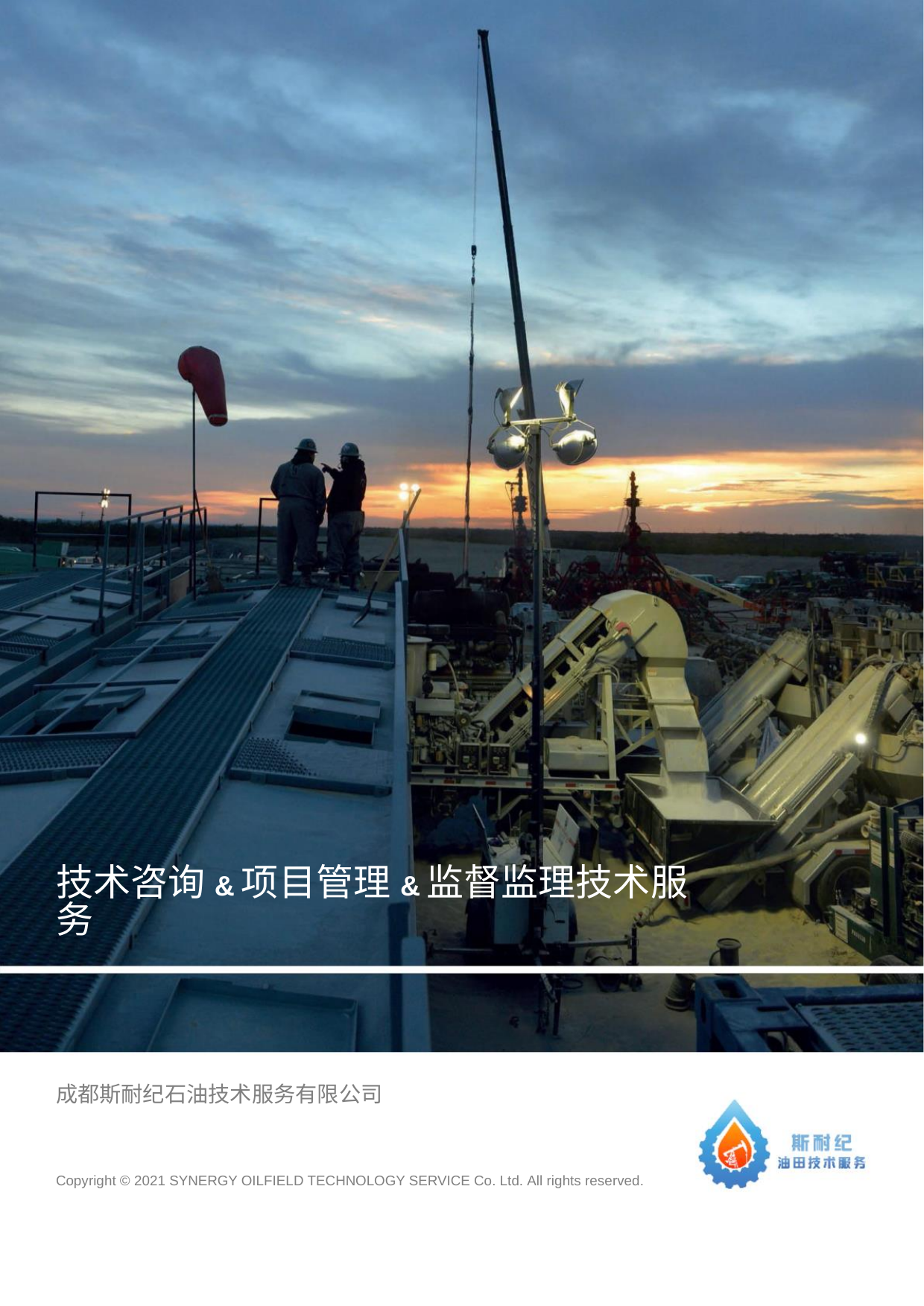

技术咨询&项目管理&监督监理技术服务
成都斯耐纪石油技术服务有限公司
Copyright © 2021 SYNERGY OILFIELD TECHNOLOGY SERVICE Co. Ltd. All rights reserved.